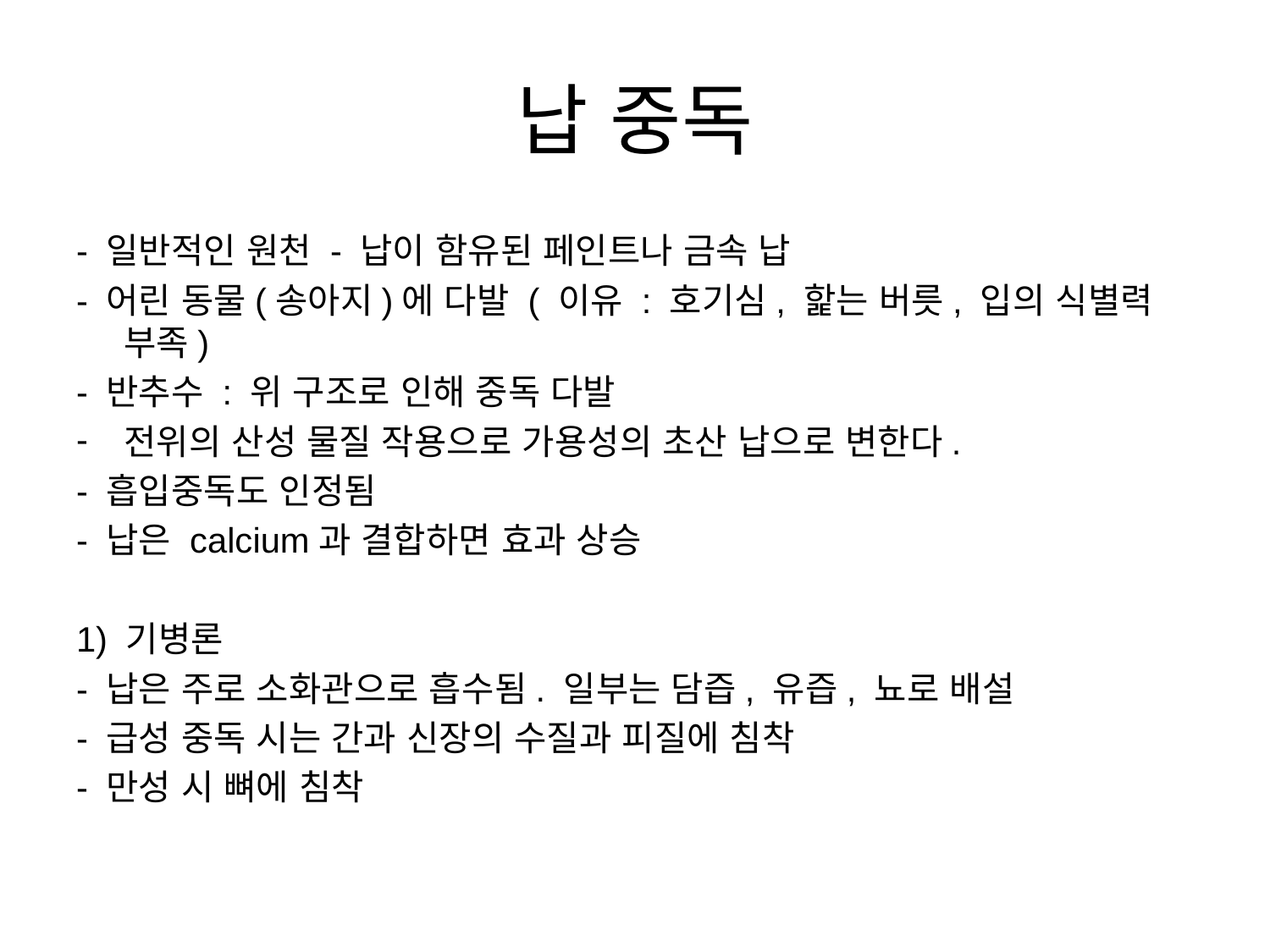

# 납 중독
- 일반적인 원천 - 납이 함유된 페인트나 금속 납
- 어린 동물(송아지)에 다발 ( 이유 : 호기심, 핥는 버릇, 입의 식별력 부족)
- 반추수 : 위 구조로 인해 중독 다발
전위의 산성 물질 작용으로 가용성의 초산 납으로 변한다.
- 흡입중독도 인정됨
- 납은 calcium과 결합하면 효과 상승

1) 기병론
- 납은 주로 소화관으로 흡수됨. 일부는 담즙, 유즙, 뇨로 배설
- 급성 중독 시는 간과 신장의 수질과 피질에 침착
- 만성 시 뼈에 침착